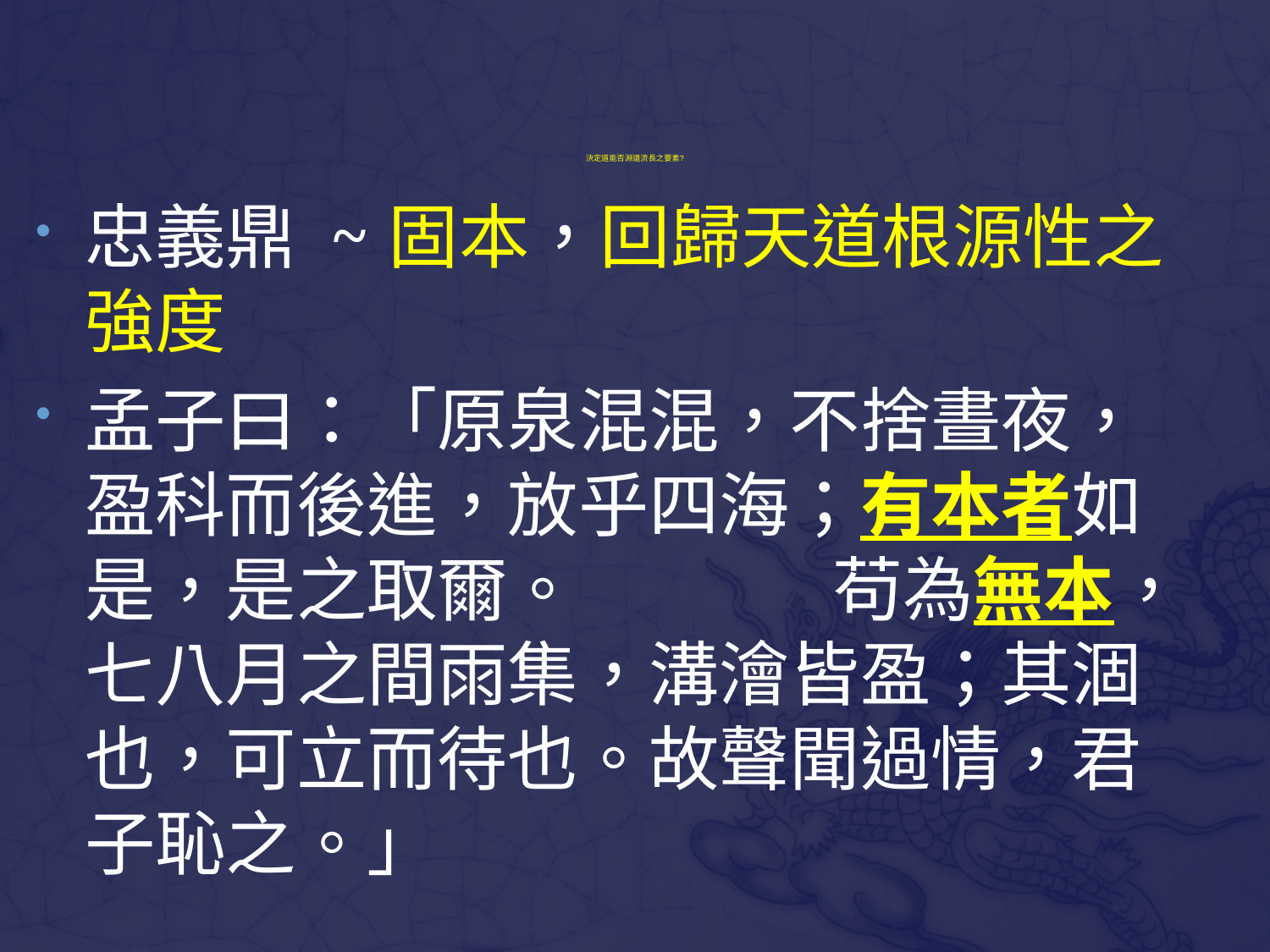

# 決定道能否淵遠流長之要素?
忠義鼎 ~固本，回歸天道根源性之強度
孟子曰：「原泉混混，不捨晝夜，盈科而後進，放乎四海；有本者如是，是之取爾。                苟為無本，七八月之間雨集，溝澮皆盈；其涸也，可立而待也。故聲聞過情，君子恥之。」